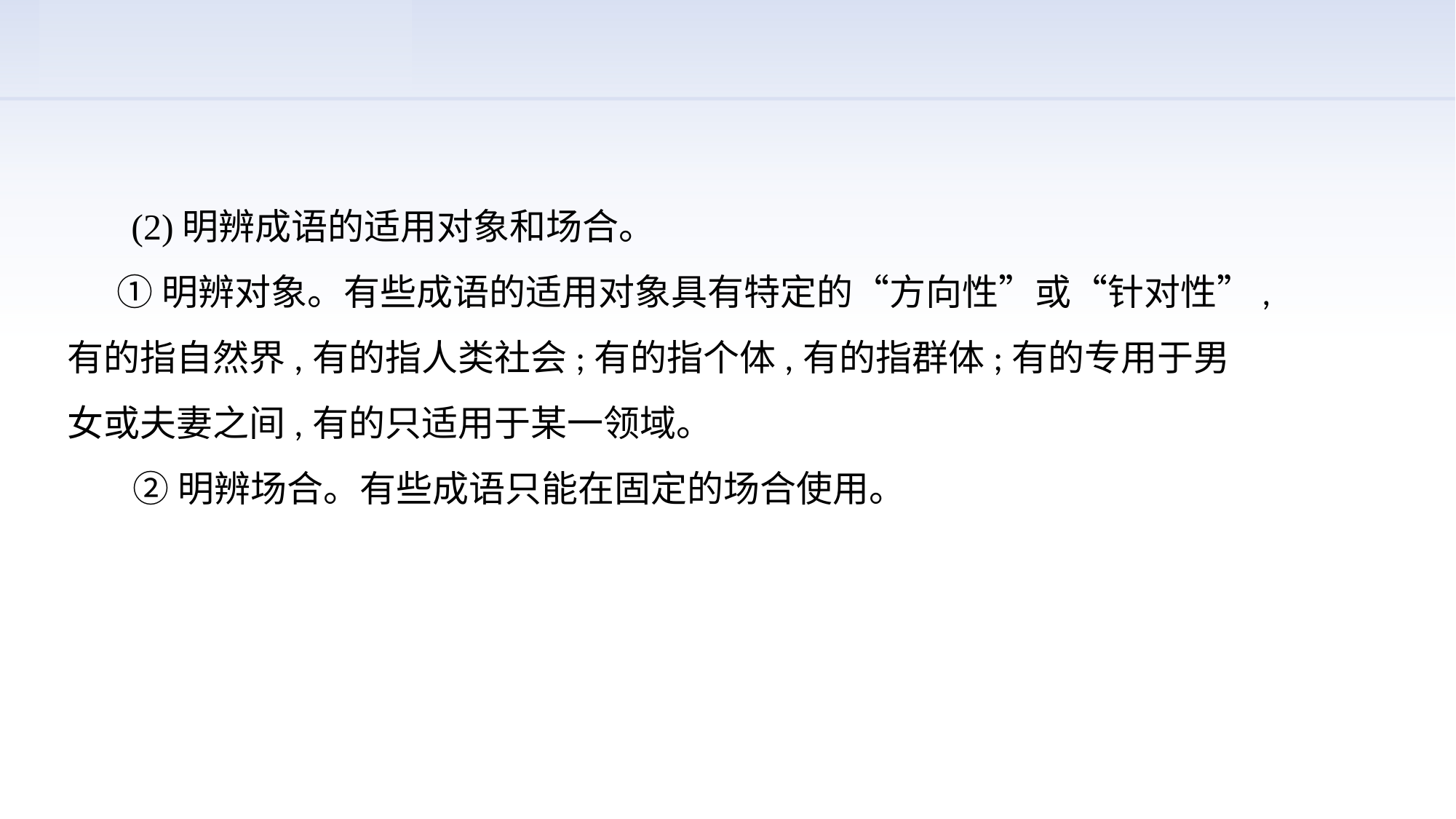

(2)明辨成语的适用对象和场合。
      ①明辨对象。有些成语的适用对象具有特定的“方向性”或“针对性”,有的指自然界,有的指人类社会;有的指个体,有的指群体;有的专用于男女或夫妻之间,有的只适用于某一领域。
        ②明辨场合。有些成语只能在固定的场合使用。